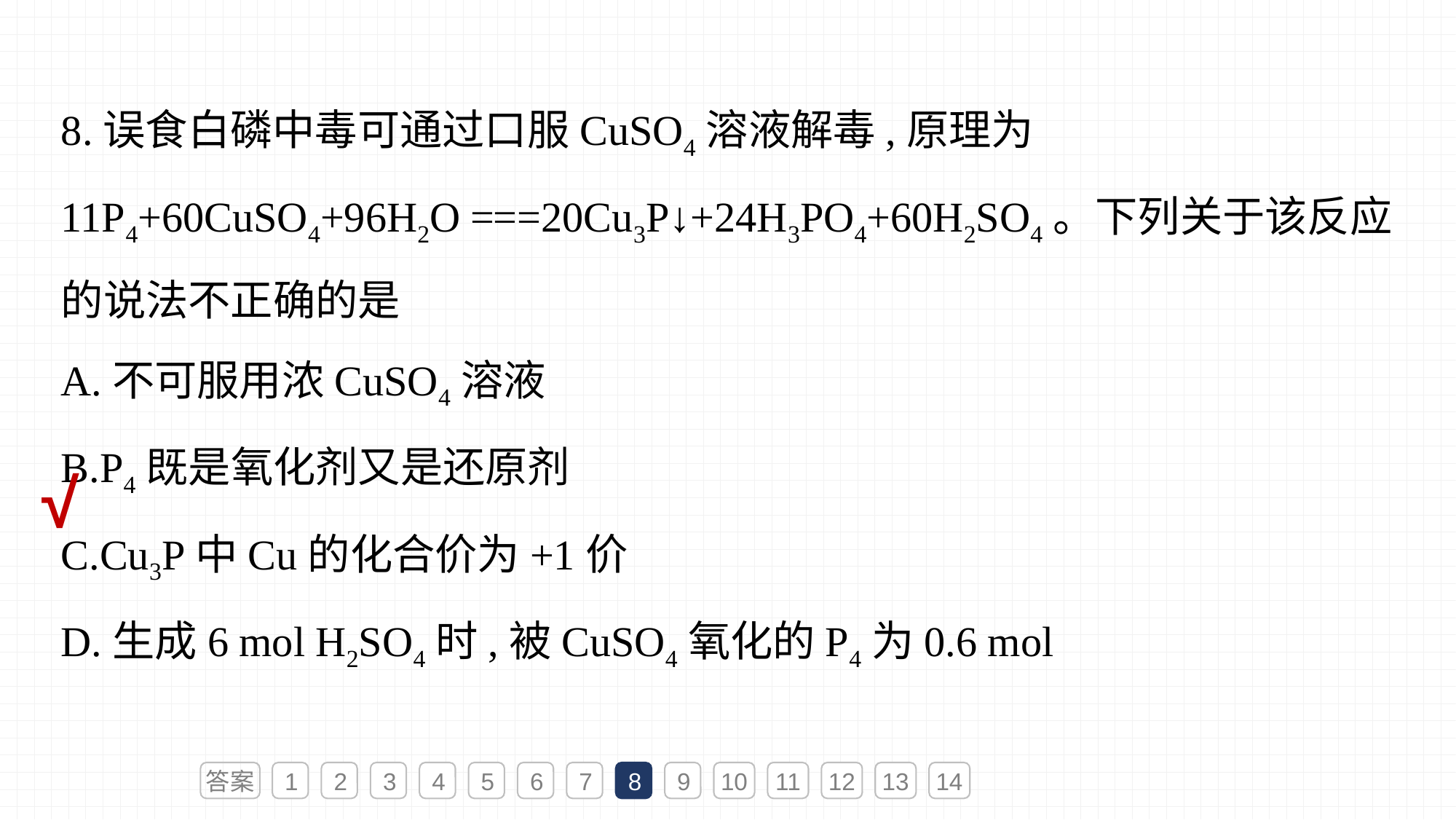

8.误食白磷中毒可通过口服CuSO4溶液解毒,原理为11P4+60CuSO4+96H2O ===20Cu3P↓+24H3PO4+60H2SO4。下列关于该反应的说法不正确的是
A.不可服用浓CuSO4溶液
B.P4既是氧化剂又是还原剂
C.Cu3P中Cu的化合价为+1价
D.生成6 mol H2SO4时,被CuSO4氧化的P4为0.6 mol
√
答案
1
2
3
4
5
6
7
8
9
10
11
12
13
14